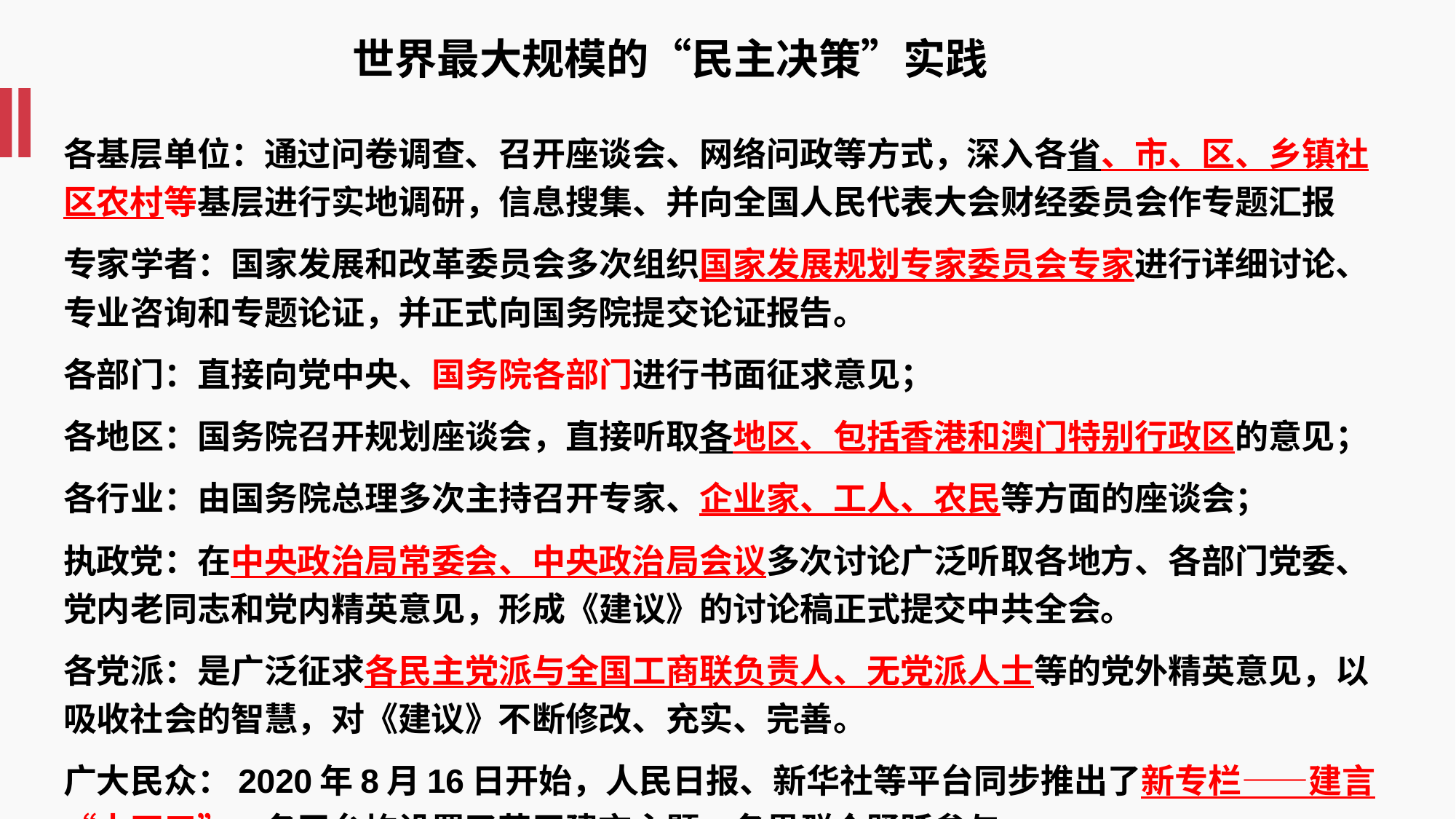

世界最大规模的“民主决策”实践
各基层单位：通过问卷调查、召开座谈会、网络问政等方式，深入各省、市、区、乡镇社区农村等基层进行实地调研，信息搜集、并向全国人民代表大会财经委员会作专题汇报
专家学者：国家发展和改革委员会多次组织国家发展规划专家委员会专家进行详细讨论、专业咨询和专题论证，并正式向国务院提交论证报告。
各部门：直接向党中央、国务院各部门进行书面征求意见；
各地区：国务院召开规划座谈会，直接听取各地区、包括香港和澳门特别行政区的意见；
各行业：由国务院总理多次主持召开专家、企业家、工人、农民等方面的座谈会；
执政党：在中央政治局常委会、中央政治局会议多次讨论广泛听取各地方、各部门党委、党内老同志和党内精英意见，形成《建议》的讨论稿正式提交中共全会。
各党派：是广泛征求各民主党派与全国工商联负责人、无党派人士等的党外精英意见，以吸收社会的智慧，对《建议》不断修改、充实、完善。
广大民众：2020年8月16日开始，人民日报、新华社等平台同步推出了新专栏——建言“十四五”，各平台均设置了若干建言主题，各界群众踊跃参与。